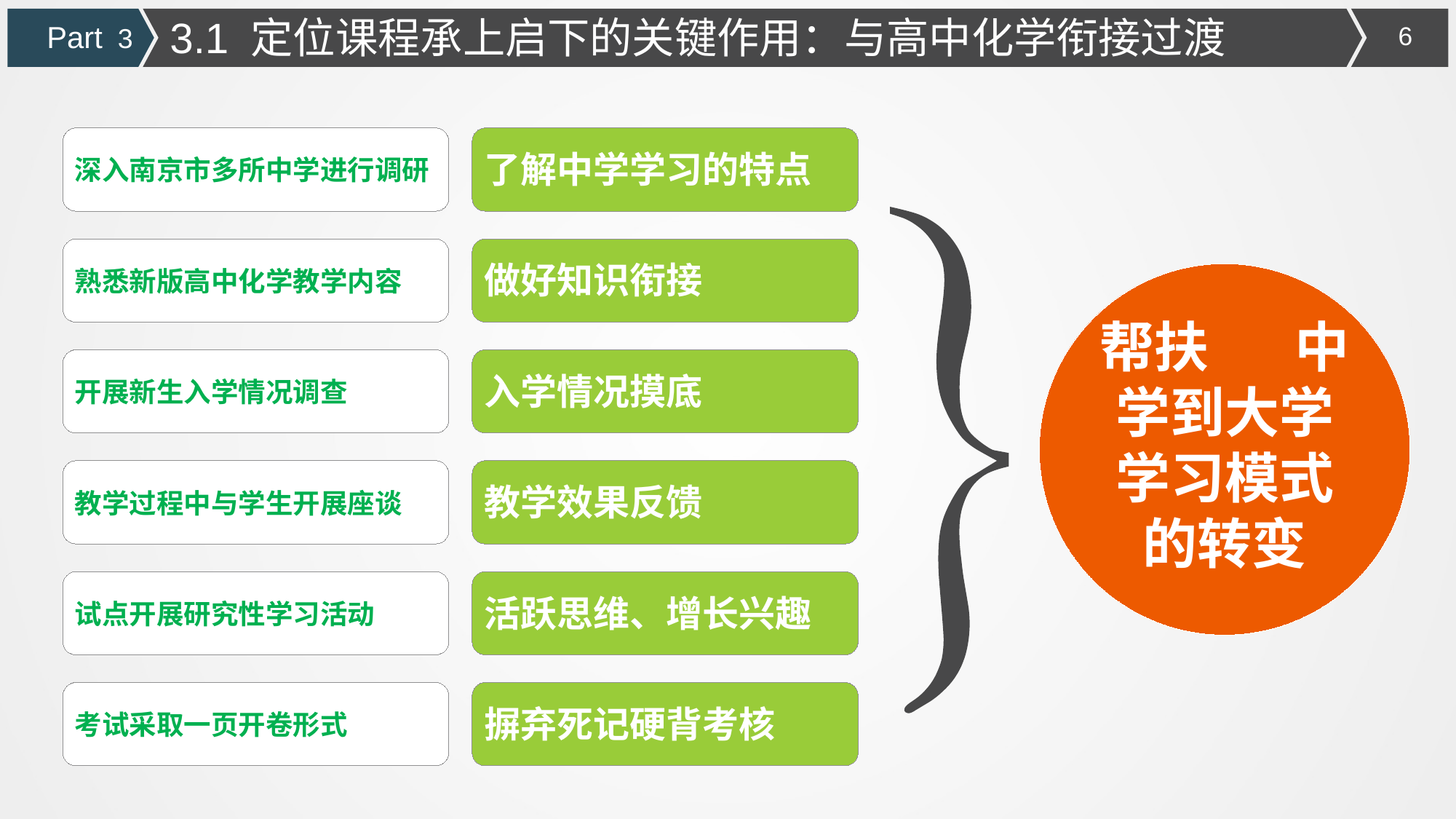

3.1 定位课程承上启下的关键作用：与高中化学衔接过渡
Part  3

了解中学学习的特点
深入南京市多所中学进行调研

做好知识衔接
熟悉新版高中化学教学内容

帮扶       中学到大学学习模式的转变

入学情况摸底
开展新生入学情况调查

教学效果反馈
教学过程中与学生开展座谈

活跃思维、增长兴趣
试点开展研究性学习活动

摒弃死记硬背考核
考试采取一页开卷形式